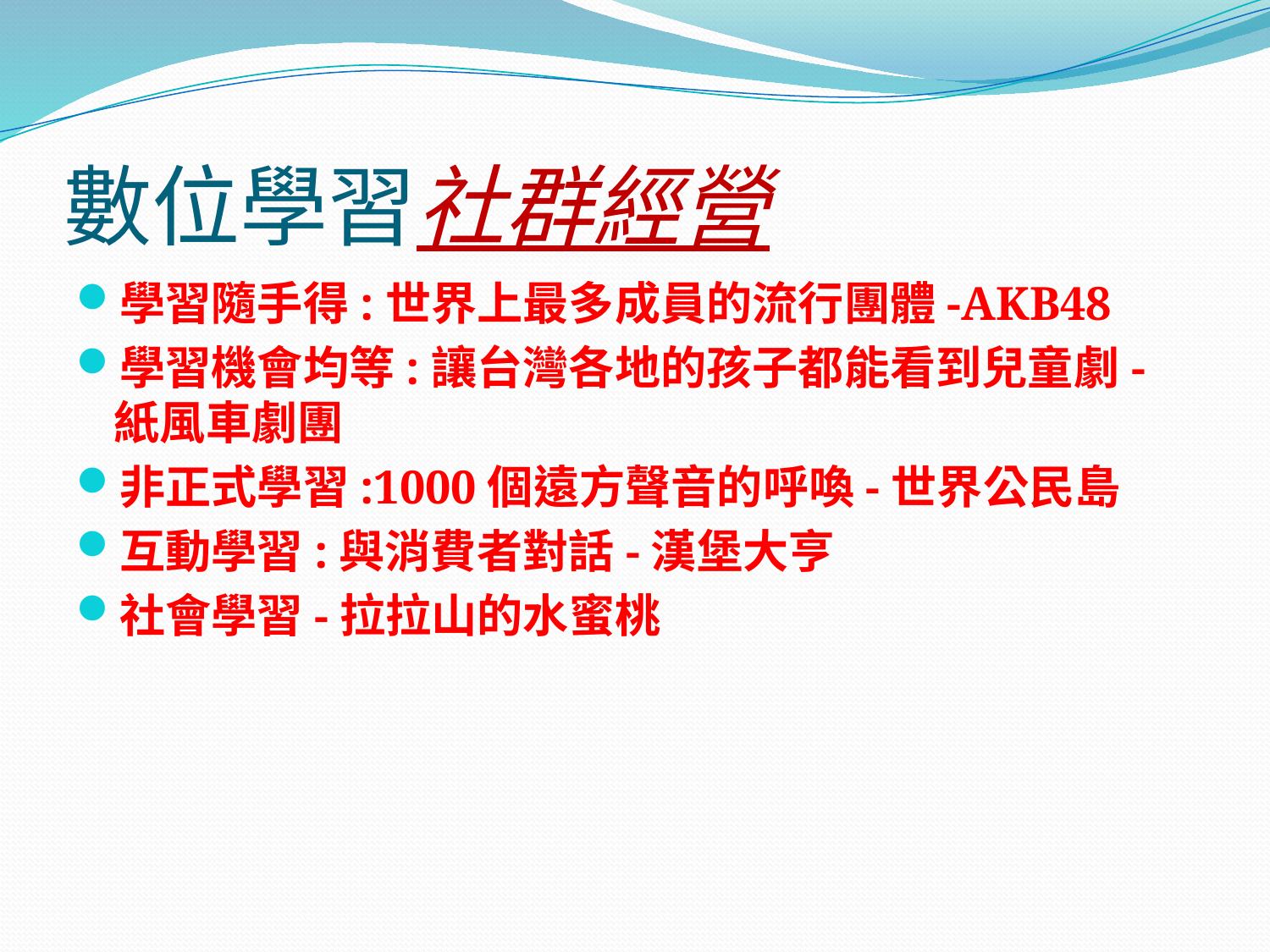

# 數位學習社群經營
學習隨手得:世界上最多成員的流行團體-AKB48
學習機會均等:讓台灣各地的孩子都能看到兒童劇-紙風車劇團
非正式學習:1000個遠方聲音的呼喚-世界公民島
互動學習:與消費者對話-漢堡大亨
社會學習-拉拉山的水蜜桃